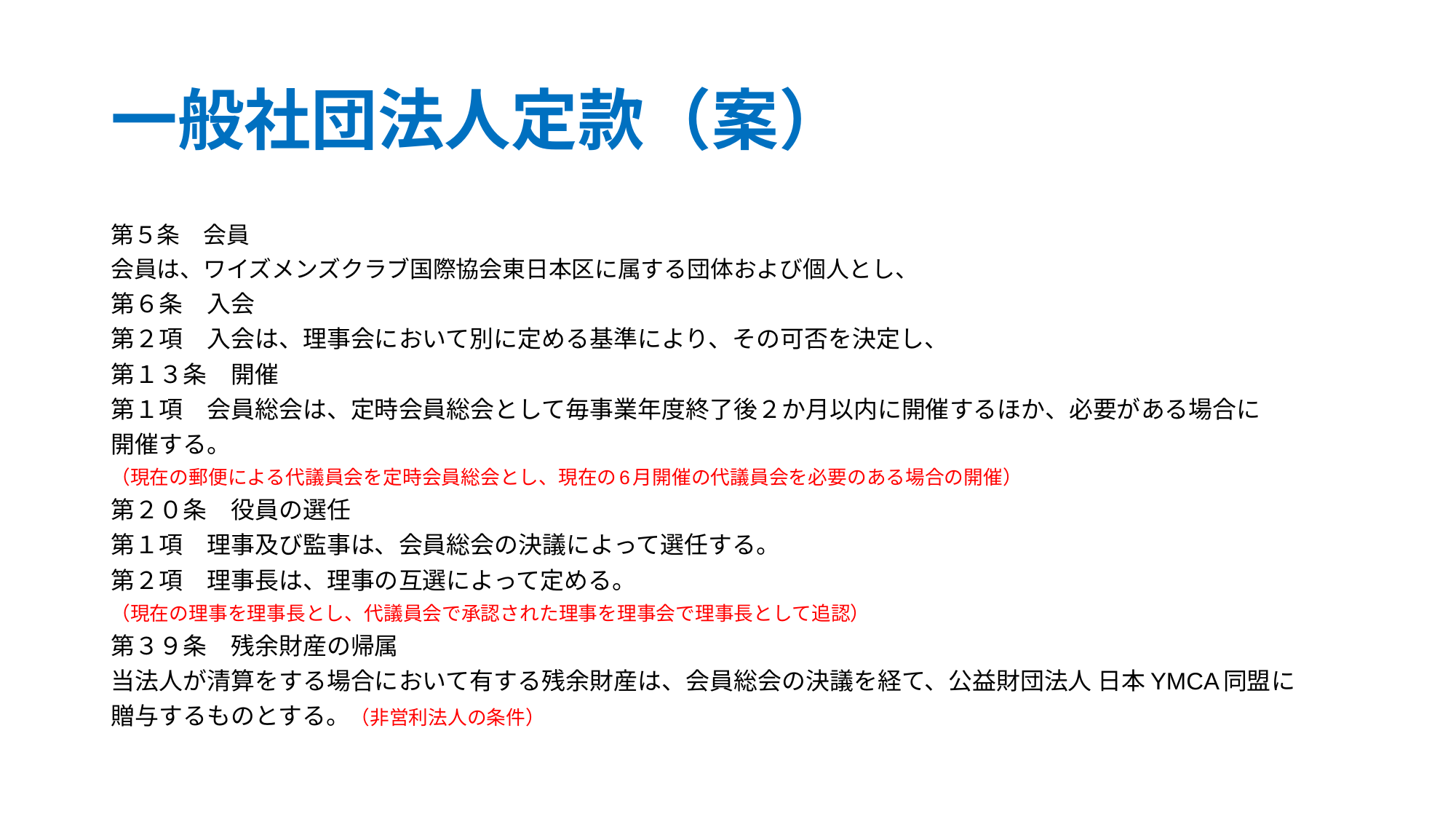

# 一般社団法人定款（案）
第５条　会員
会員は、ワイズメンズクラブ国際協会東日本区に属する団体および個人とし、
第６条　入会
第２項　入会は、理事会において別に定める基準により、その可否を決定し、
第１３条　開催
第１項　会員総会は、定時会員総会として毎事業年度終了後２か月以内に開催するほか、必要がある場合に
開催する。
（現在の郵便による代議員会を定時会員総会とし、現在の6月開催の代議員会を必要のある場合の開催）
第２０条　役員の選任
第１項　理事及び監事は、会員総会の決議によって選任する。
第２項　理事長は、理事の互選によって定める。
（現在の理事を理事長とし、代議員会で承認された理事を理事会で理事長として追認）
第３９条　残余財産の帰属
当法人が清算をする場合において有する残余財産は、会員総会の決議を経て、公益財団法人 日本YMCA同盟に
贈与するものとする。（非営利法人の条件）